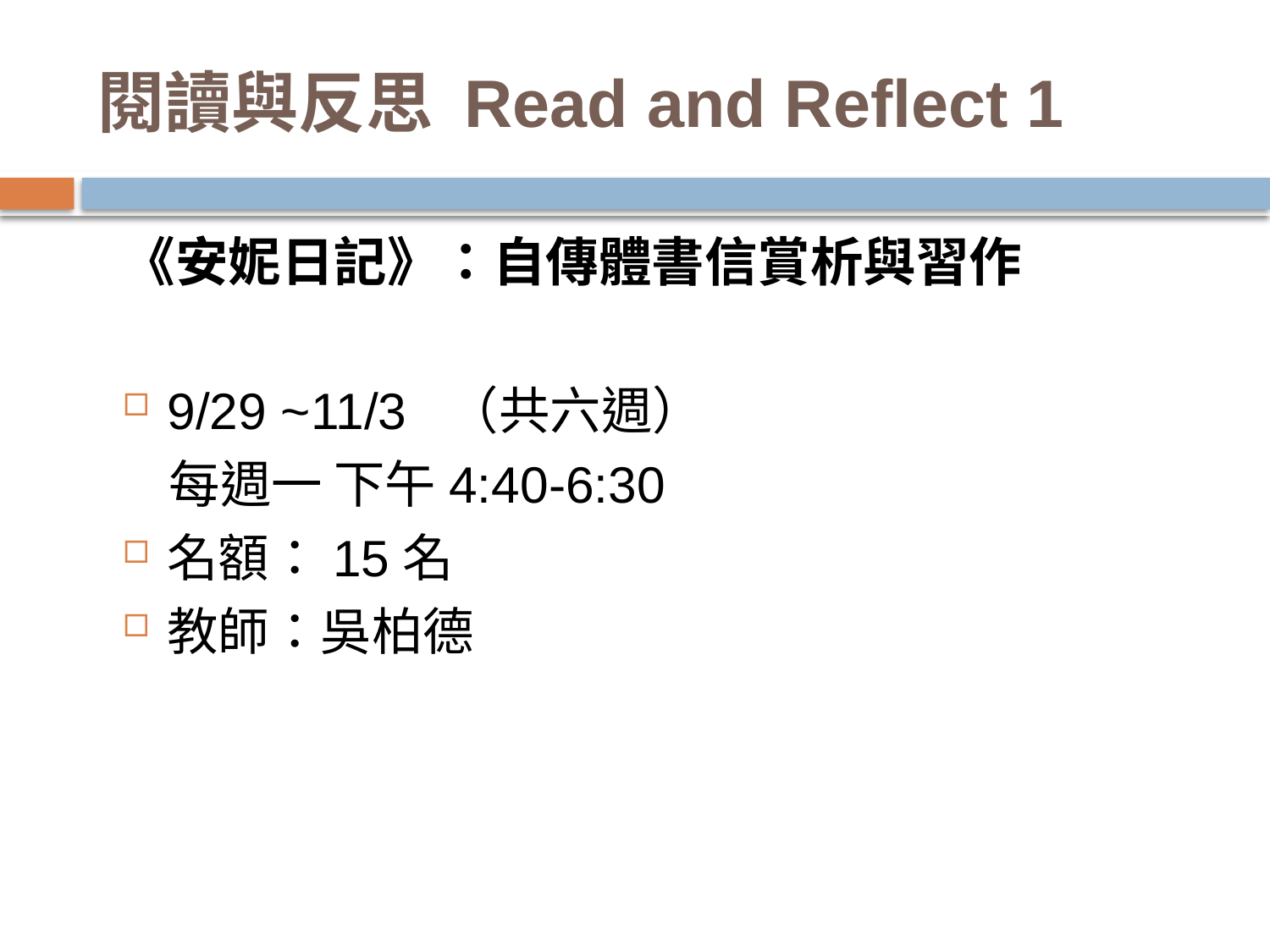

# 閱讀與反思 Read and Reflect 1
《安妮日記》：自傳體書信賞析與習作

9/29 ~11/3  （共六週）
   每週一 下午4:40-6:30
名額：15名
教師：吳柏德